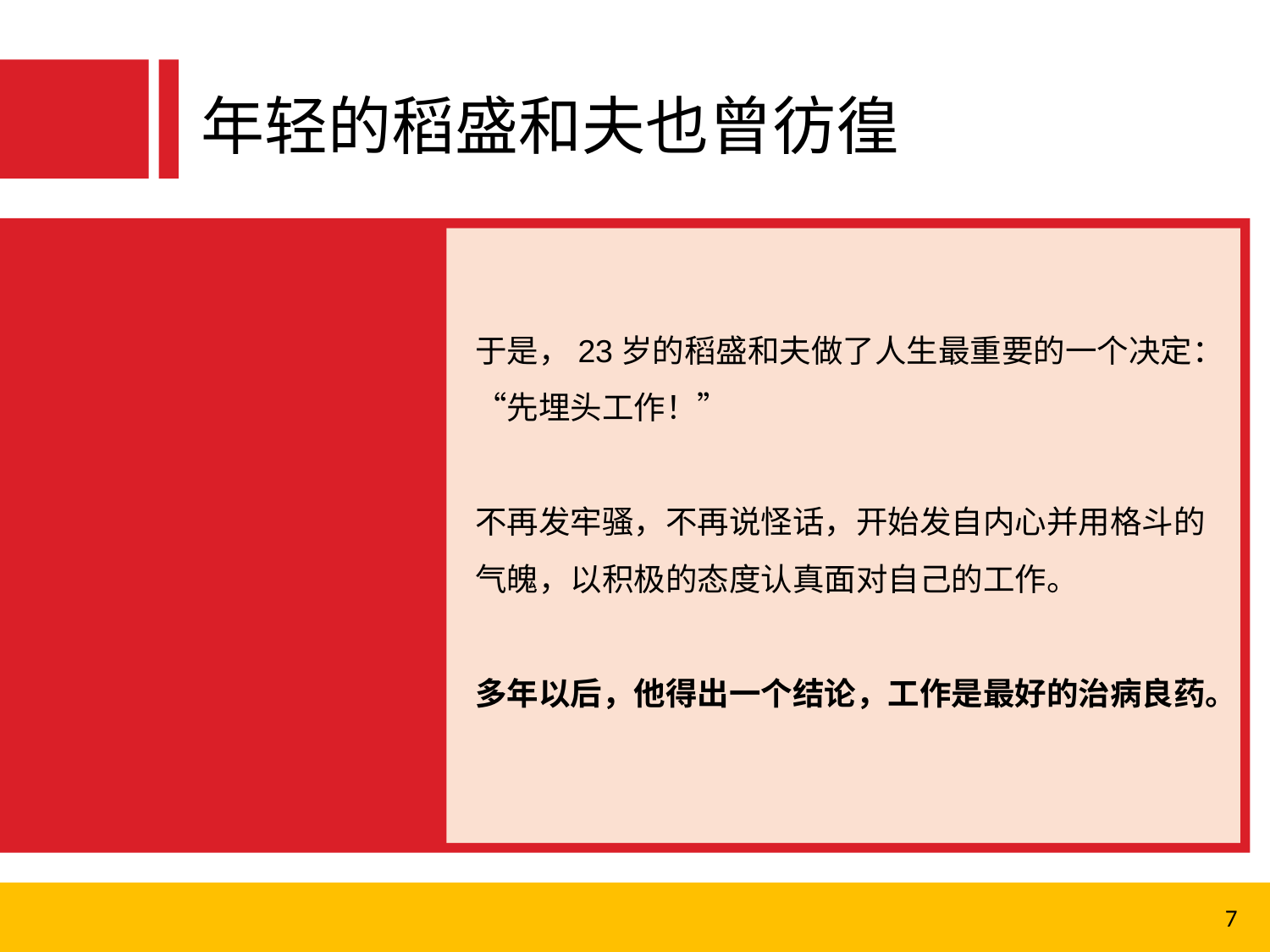

年轻的稻盛和夫也曾彷徨

于是，23岁的稻盛和夫做了人生最重要的一个决定：“先埋头工作！”

不再发牢骚，不再说怪话，开始发自内心并用格斗的气魄，以积极的态度认真面对自己的工作。

多年以后，他得出一个结论，工作是最好的治病良药。

7